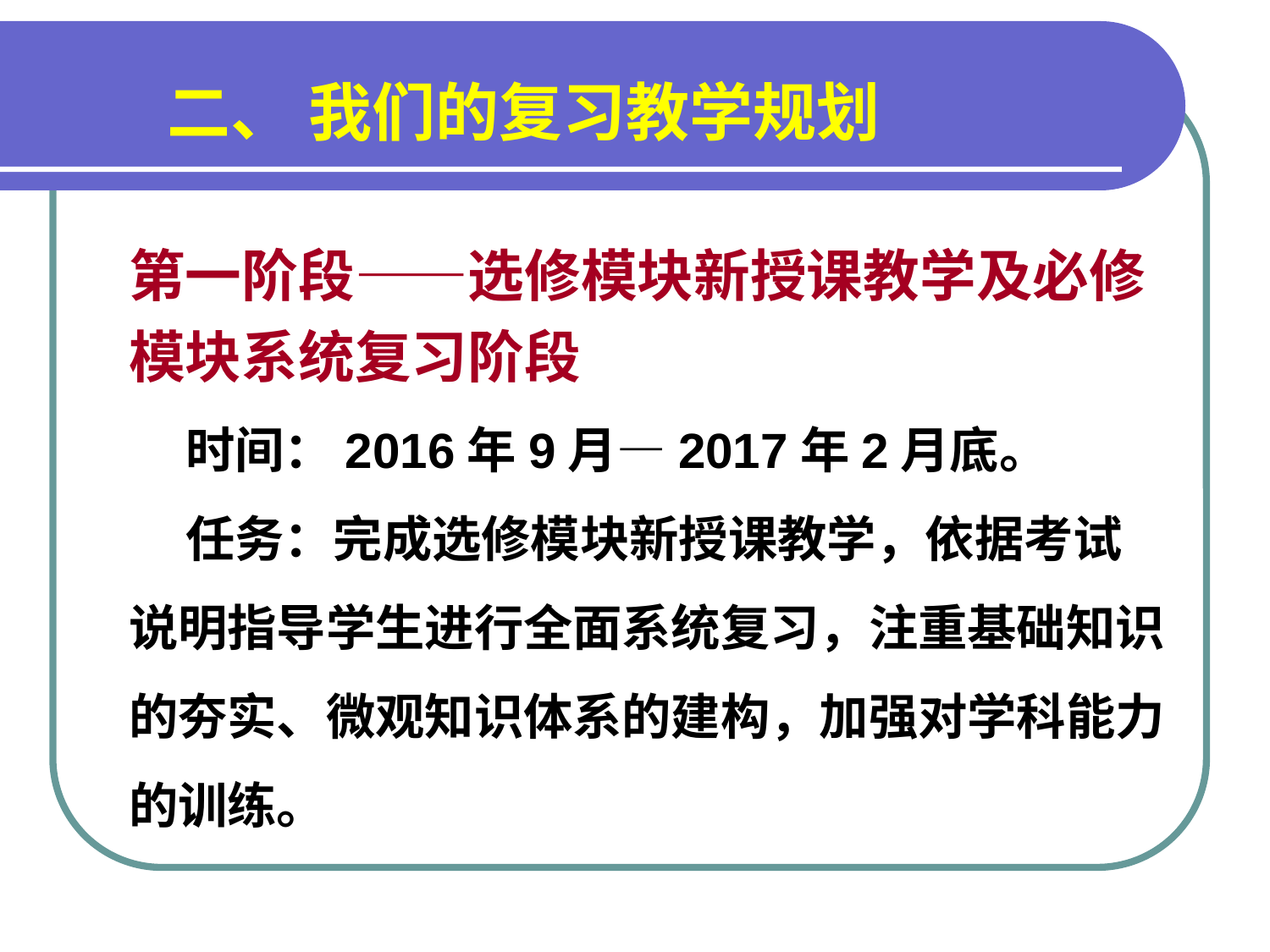

二、 我们的复习教学规划
第一阶段——选修模块新授课教学及必修模块系统复习阶段
    时间：2016年9月—2017年2月底。
    任务：完成选修模块新授课教学，依据考试说明指导学生进行全面系统复习，注重基础知识的夯实、微观知识体系的建构，加强对学科能力的训练。